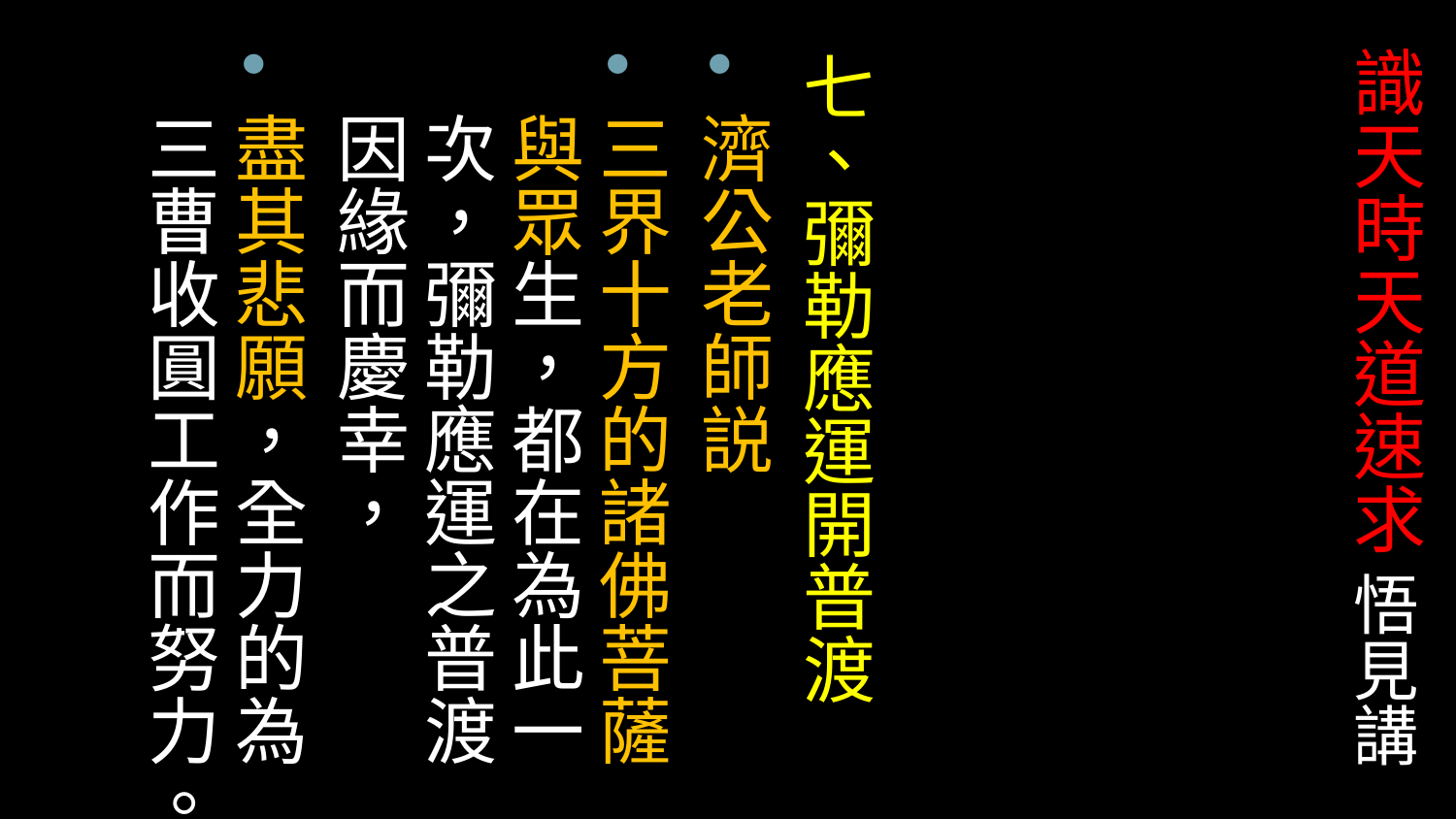

# 識天時天道速求 悟見講
七、彌勒應運開普渡
濟公老師説
三界十方的諸佛菩薩與眾生，都在為此一次，彌勒應運之普渡因緣而慶幸，
盡其悲願，全力的為三曹收圓工作而努力。